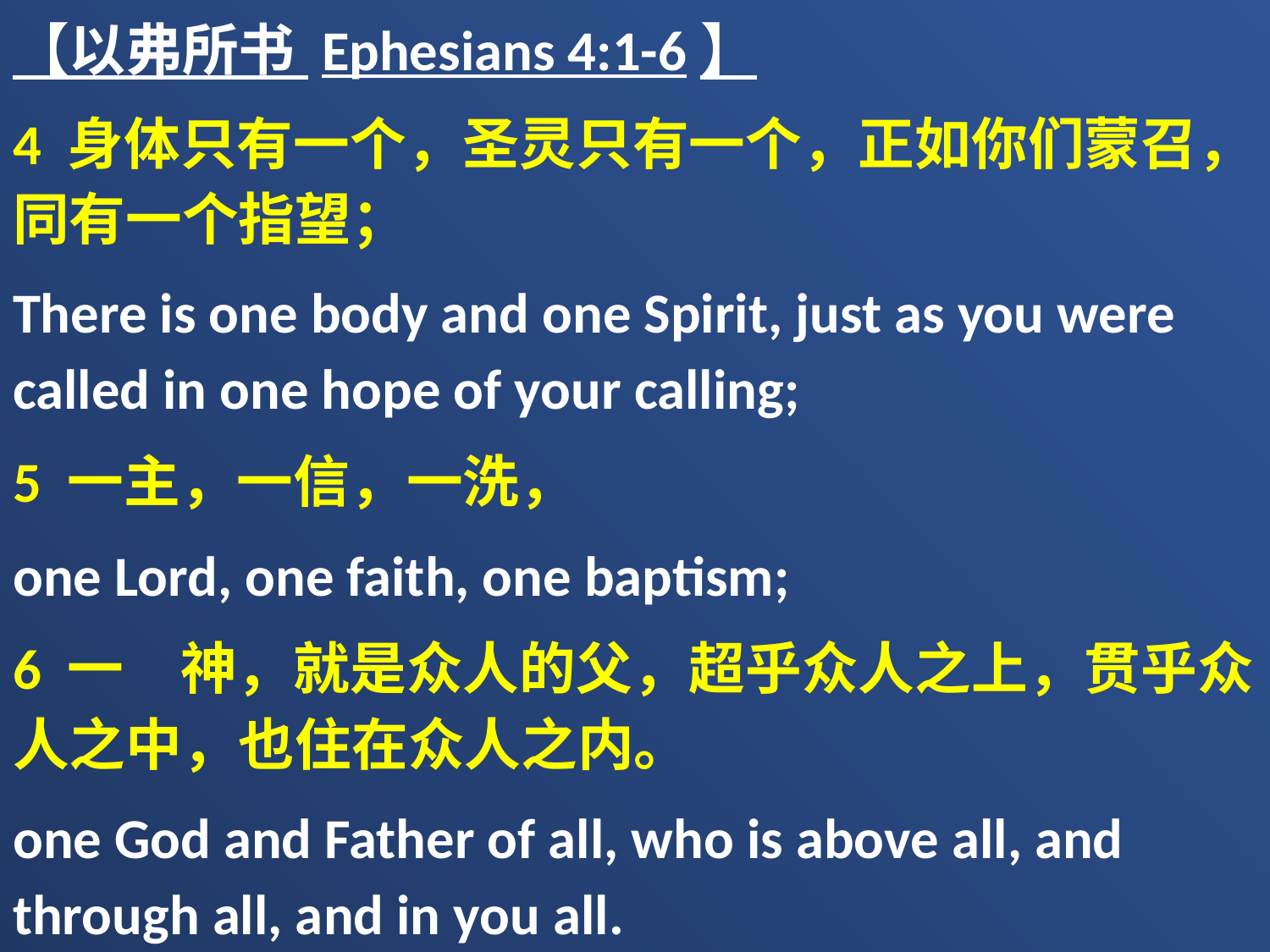

【以弗所书 Ephesians 4:1-6】
4 身体只有一个，圣灵只有一个，正如你们蒙召，同有一个指望；
There is one body and one Spirit, just as you were called in one hope of your calling;
5 一主，一信，一洗，
one Lord, one faith, one baptism;
6 一　神，就是众人的父，超乎众人之上，贯乎众人之中，也住在众人之内。
one God and Father of all, who is above all, and through all, and in you all.